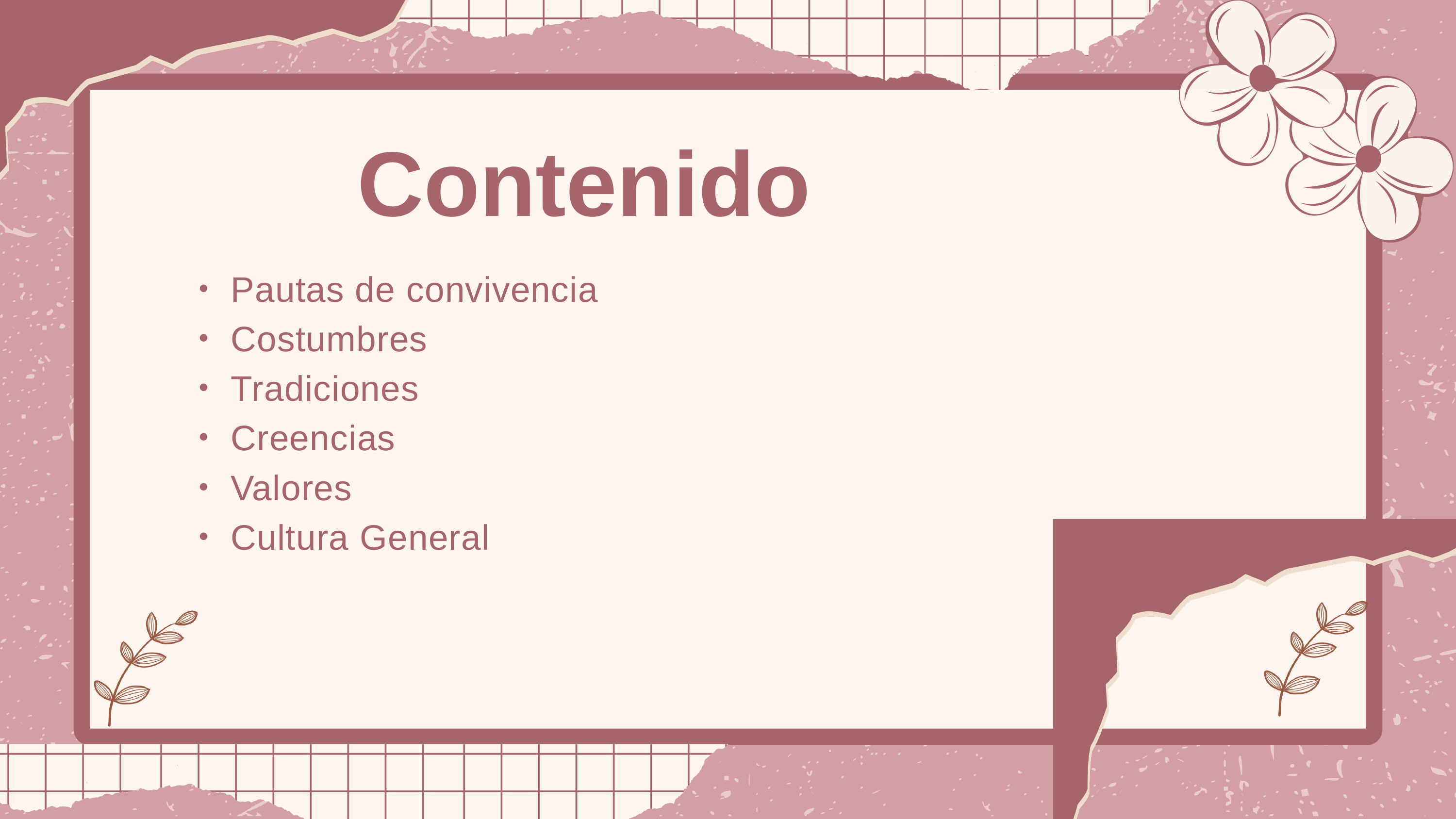

Contenido
・Pautas de convivencia
・Costumbres
・Tradiciones
・Creencias
・Valores
・Cultura General